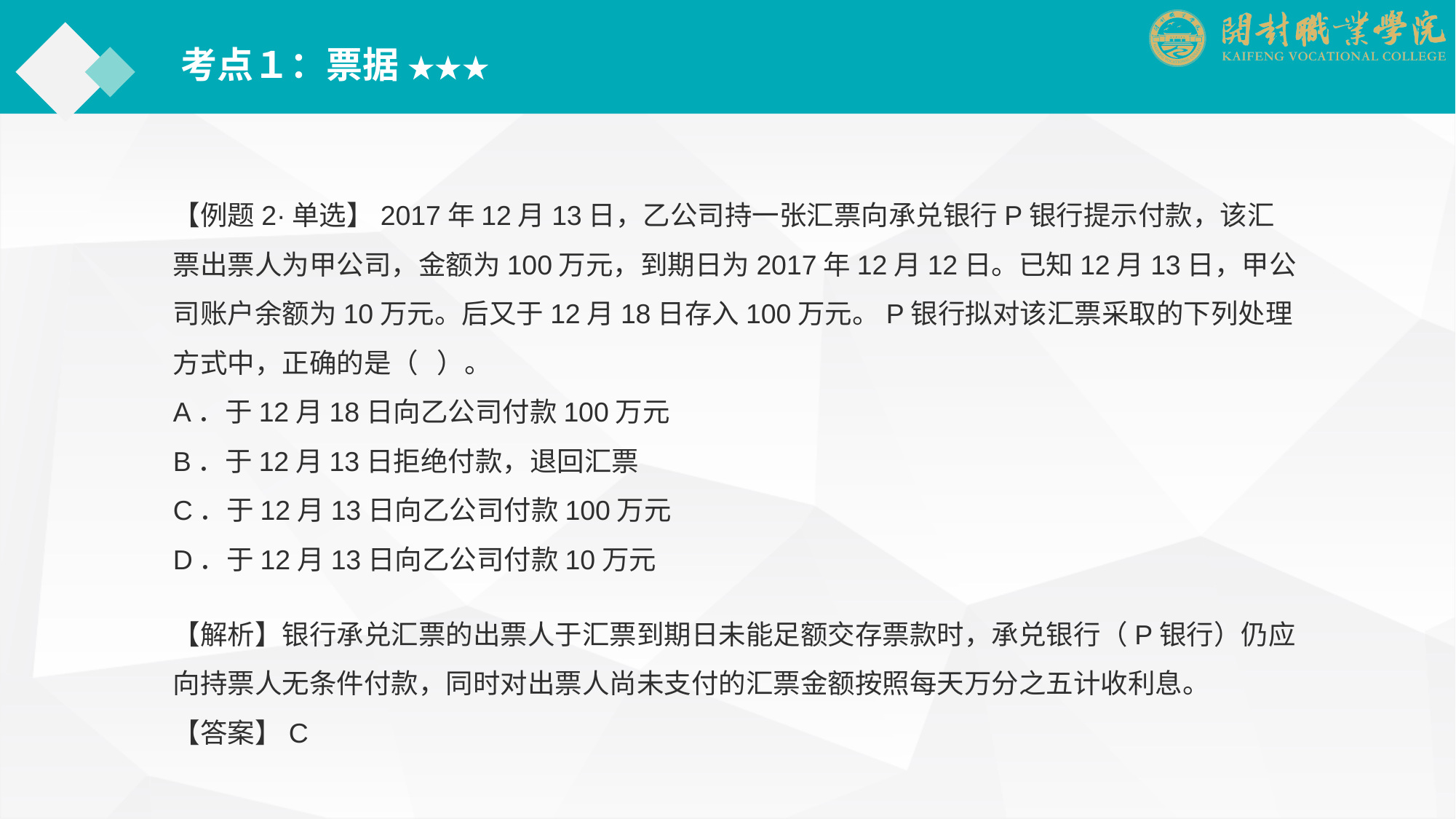

考点１：票据 ★★★
【例题2·单选】2017年12月13日，乙公司持一张汇票向承兑银行P银行提示付款，该汇票出票人为甲公司，金额为100万元，到期日为2017年12月12日。已知12月13日，甲公司账户余额为10万元。后又于12月18日存入100万元。P银行拟对该汇票采取的下列处理方式中，正确的是（   ）。
A．于12月18日向乙公司付款100万元
B．于12月13日拒绝付款，退回汇票
C．于12月13日向乙公司付款100万元
D．于12月13日向乙公司付款10万元
【解析】银行承兑汇票的出票人于汇票到期日未能足额交存票款时，承兑银行（P银行）仍应向持票人无条件付款，同时对出票人尚未支付的汇票金额按照每天万分之五计收利息。
【答案】C